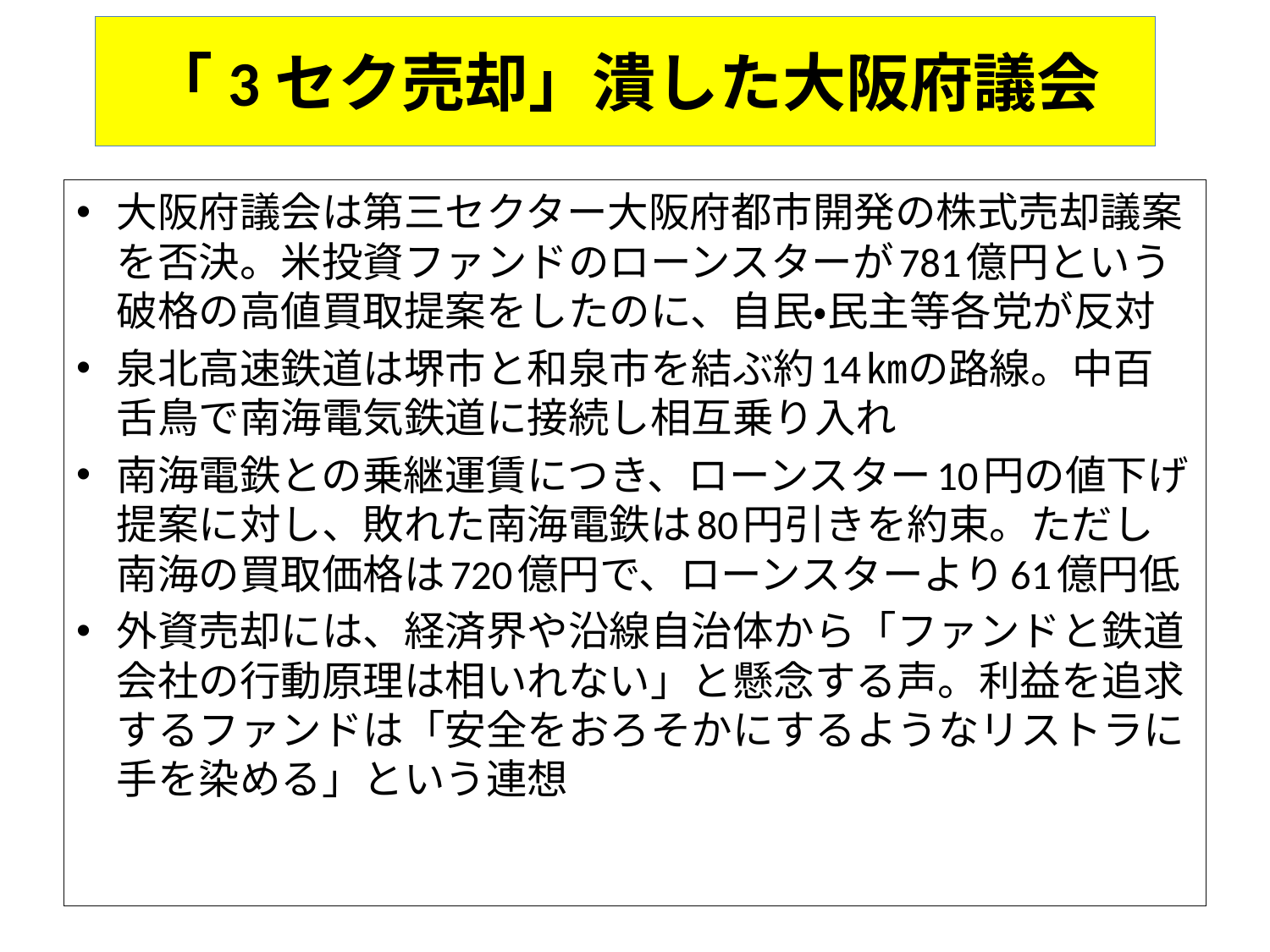

# 「3セク売却」潰した大阪府議会
大阪府議会は第三セクター大阪府都市開発の株式売却議案を否決。米投資ファンドのローンスターが781億円という破格の高値買取提案をしたのに、自民・民主等各党が反対
泉北高速鉄道は堺市と和泉市を結ぶ約14㎞の路線。中百舌鳥で南海電気鉄道に接続し相互乗り入れ
南海電鉄との乗継運賃につき、ローンスター10円の値下げ提案に対し、敗れた南海電鉄は80円引きを約束。ただし南海の買取価格は720億円で、ローンスターより61億円低
外資売却には、経済界や沿線自治体から「ファンドと鉄道会社の行動原理は相いれない」と懸念する声。利益を追求するファンドは「安全をおろそかにするようなリストラに手を染める」という連想